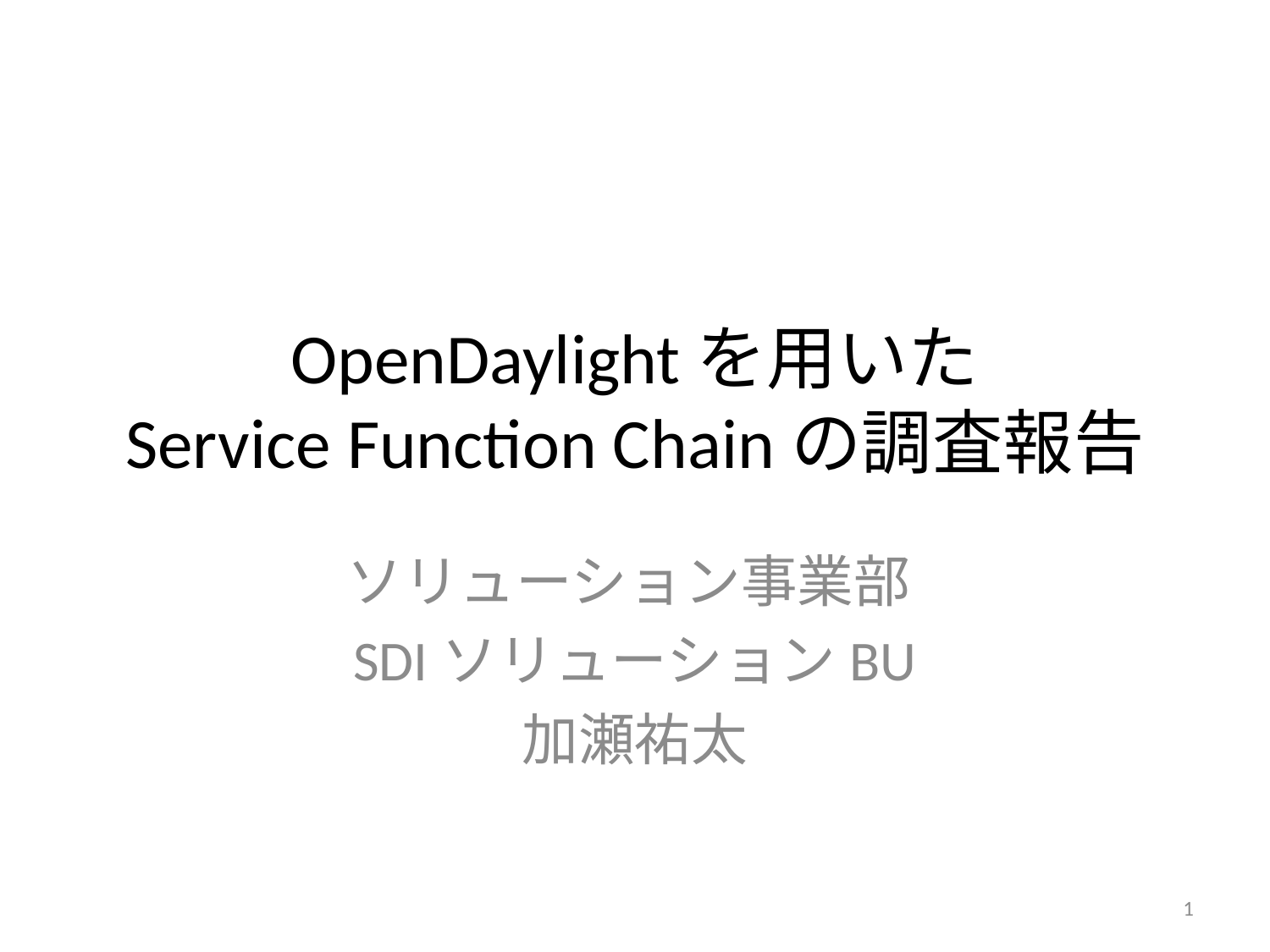

# OpenDaylightを用いた Service Function Chainの調査報告
ソリューション事業部
SDIソリューションBU
加瀬祐太
1